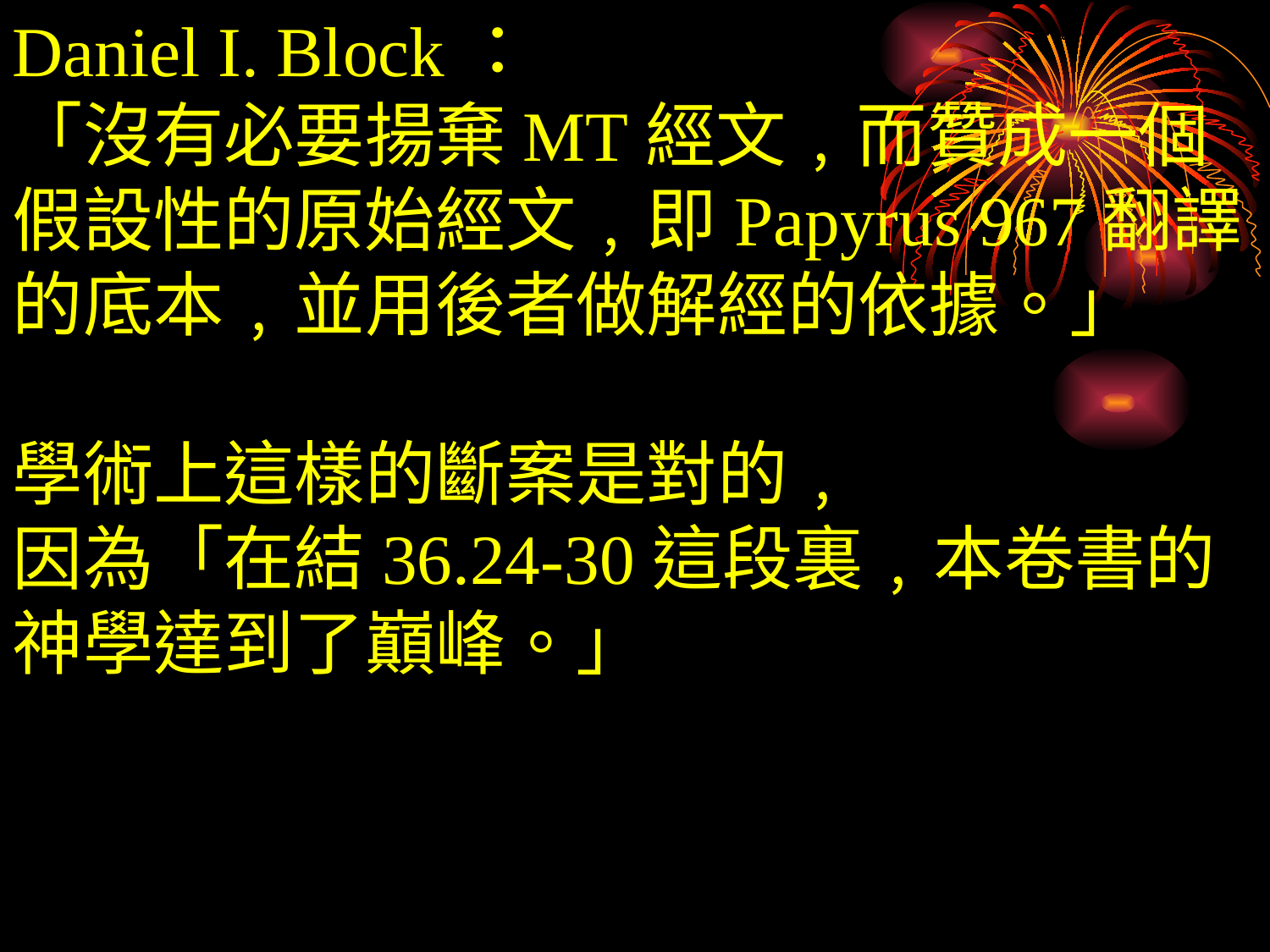

Daniel I. Block：
「沒有必要揚棄MT經文﹐而贊成一個假設性的原始經文﹐即Papyrus 967翻譯的底本﹐並用後者做解經的依據。」

學術上這樣的斷案是對的﹐
因為「在結36.24-30這段裏﹐本卷書的神學達到了巔峰。」